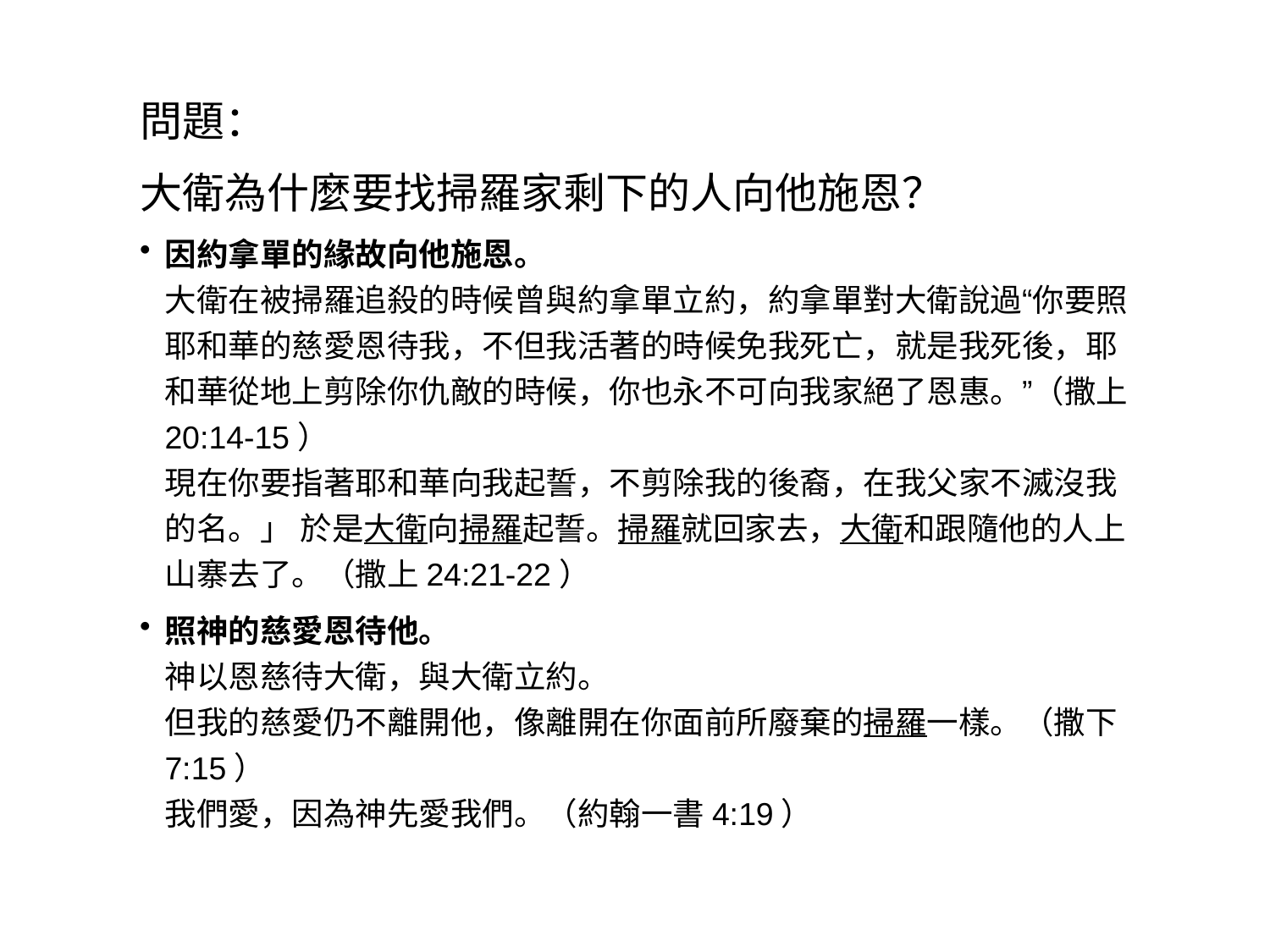

問題：
大衛為什麼要找掃羅家剩下的人向他施恩？
因約拿單的緣故向他施恩。
大衛在被掃羅追殺的時候曾與約拿單立約，約拿單對大衛說過“你要照耶和華的慈愛恩待我，不但我活著的時候免我死亡，就是我死後，耶和華從地上剪除你仇敵的時候，你也永不可向我家絕了恩惠。”（撒上20:14-15）
現在你要指著耶和華向我起誓，不剪除我的後裔，在我父家不滅沒我的名。」 於是大衛向掃羅起誓。掃羅就回家去，大衛和跟隨他的人上山寨去了。（撒上24:21-22）
照神的慈愛恩待他。
神以恩慈待大衛，與大衛立約。
但我的慈愛仍不離開他，像離開在你面前所廢棄的掃羅一樣。（撒下7:15）
我們愛，因為神先愛我們。（約翰一書4:19）